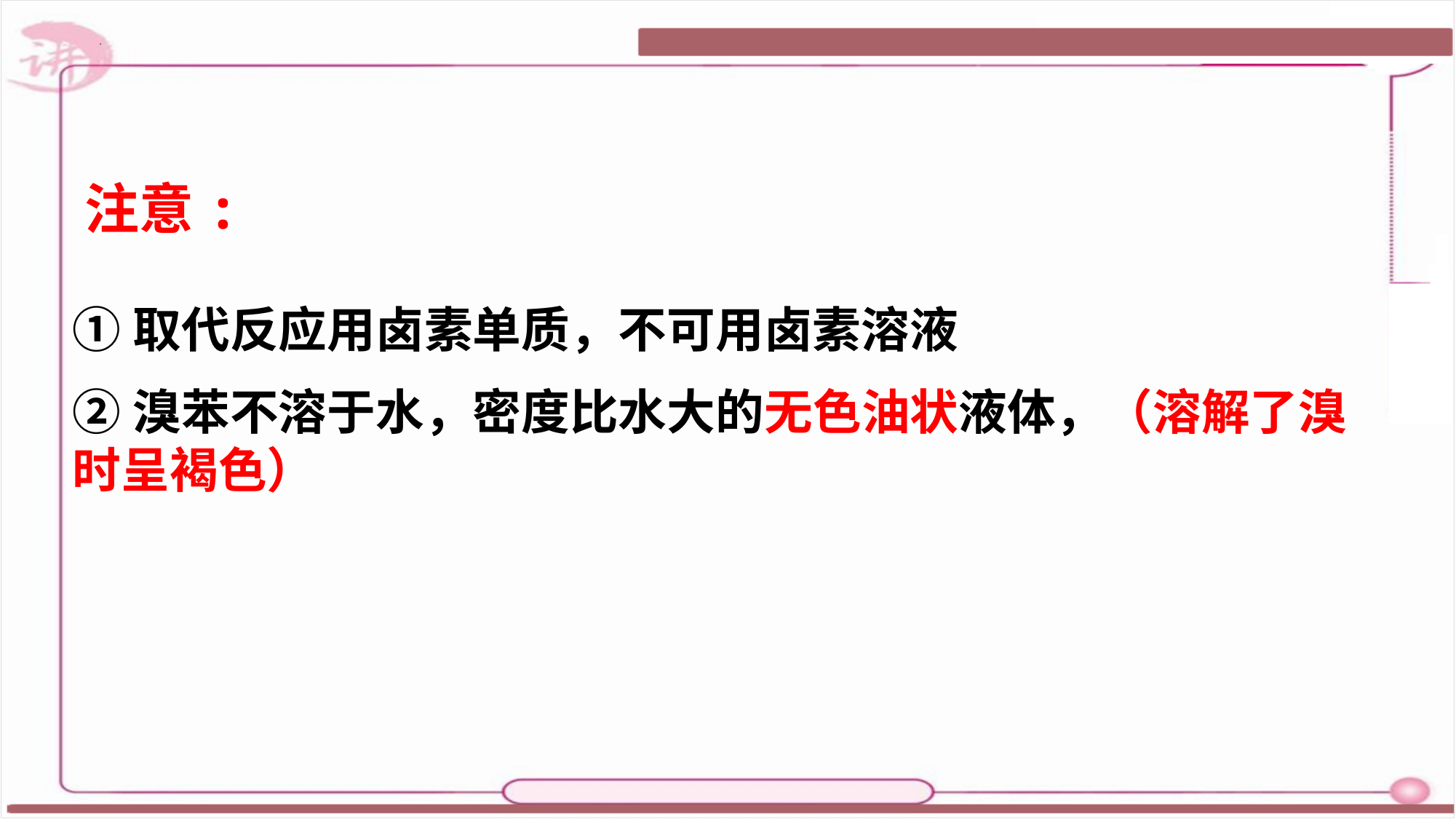

注意:
①取代反应用卤素单质，不可用卤素溶液
②溴苯不溶于水，密度比水大的无色油状液体，（溶解了溴时呈褐色）